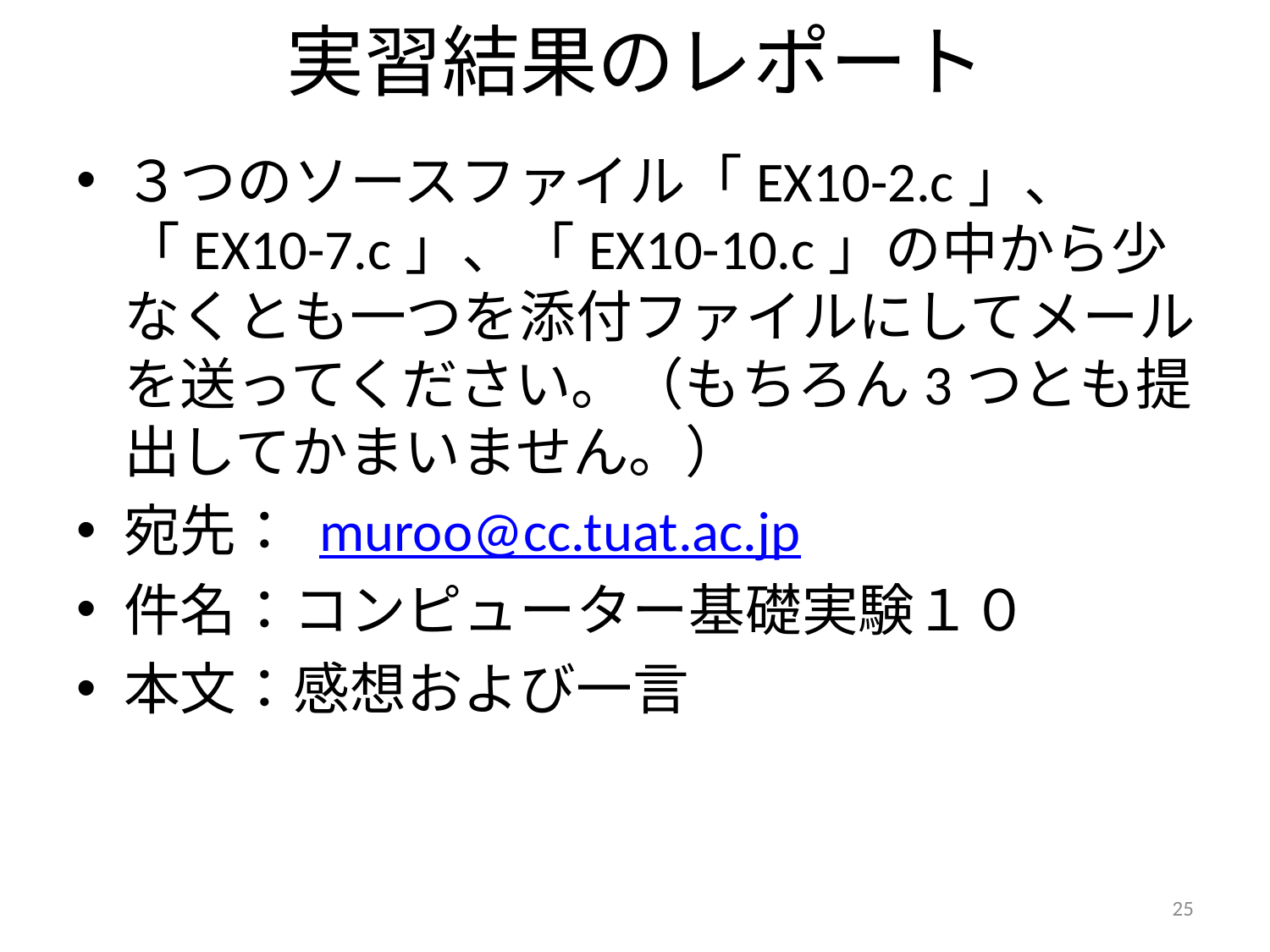

# 実習結果のレポート
３つのソースファイル「EX10-2.c」、「EX10-7.c」、「EX10-10.c」の中から少なくとも一つを添付ファイルにしてメールを送ってください。（もちろん3つとも提出してかまいません。）
宛先： muroo@cc.tuat.ac.jp
件名：コンピューター基礎実験１０
本文：感想および一言
25